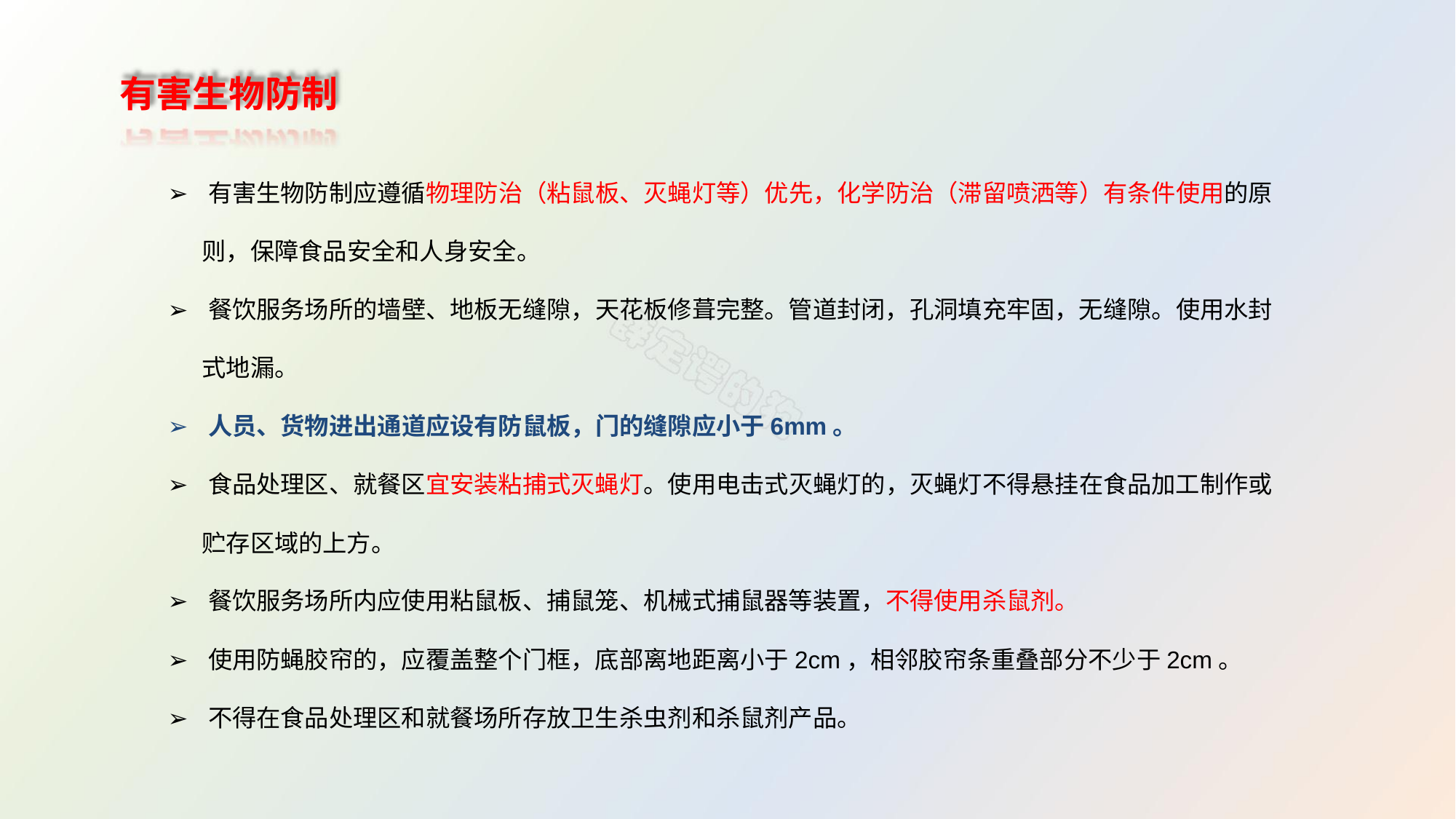

有害生物防制
➢ 有害生物防制应遵循物理防治（粘鼠板、灭蝇灯等）优先，化学防治（滞留喷洒等）有条件使用的原
则，保障食品安全和人身安全。
➢ 餐饮服务场所的墙壁、地板无缝隙，天花板修葺完整。管道封闭，孔洞填充牢固，无缝隙。使用水封
式地漏。
➢ 人员、货物进出通道应设有防鼠板，门的缝隙应小于6mm。
➢ 食品处理区、就餐区宜安装粘捕式灭蝇灯。使用电击式灭蝇灯的，灭蝇灯不得悬挂在食品加工制作或
贮存区域的上方。
➢ 餐饮服务场所内应使用粘鼠板、捕鼠笼、机械式捕鼠器等装置，不得使用杀鼠剂。
➢ 使用防蝇胶帘的，应覆盖整个门框，底部离地距离小于2cm，相邻胶帘条重叠部分不少于2cm。
➢ 不得在食品处理区和就餐场所存放卫生杀虫剂和杀鼠剂产品。